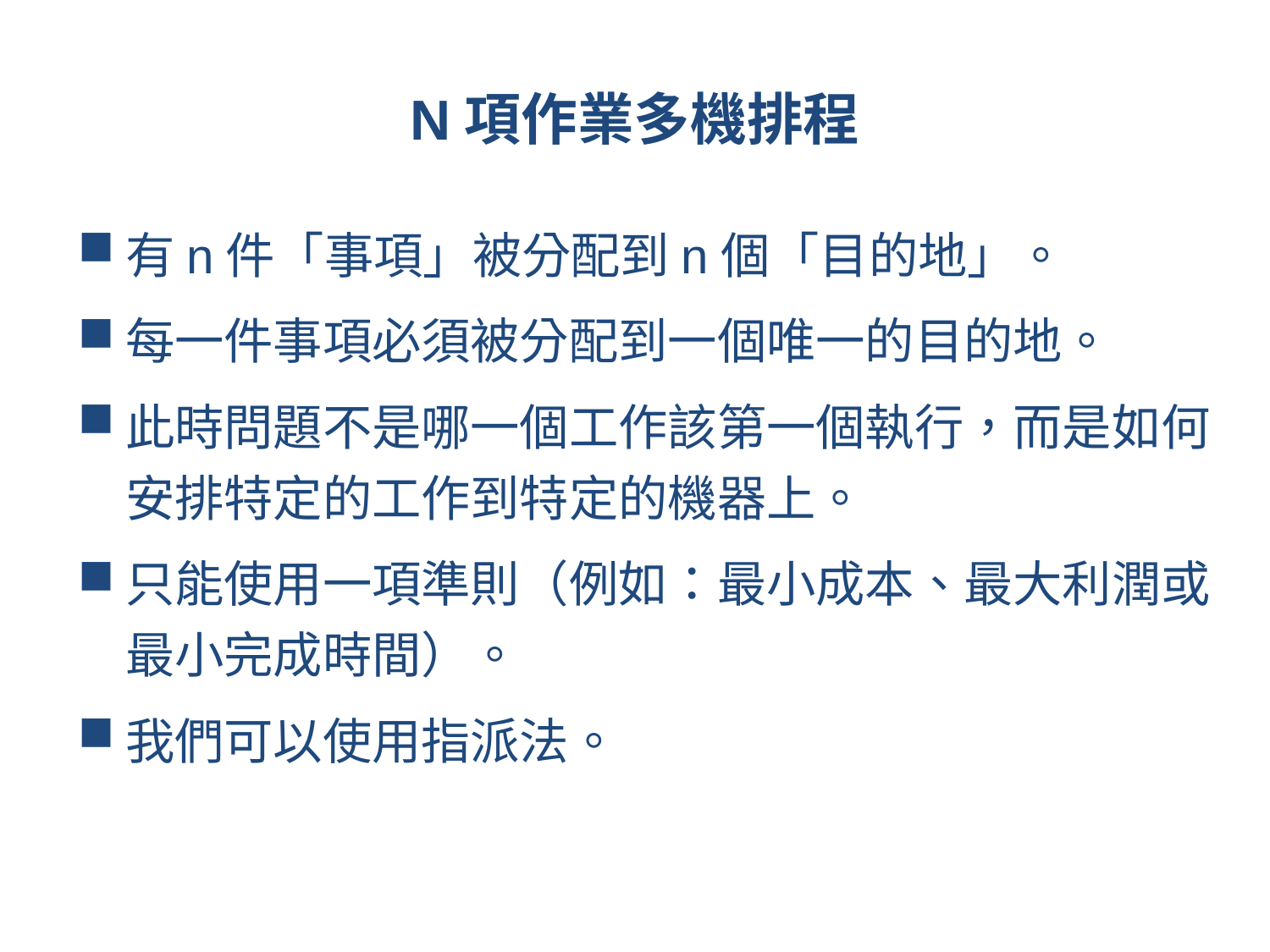

N項作業多機排程
有n件「事項」被分配到n個「目的地」。
每一件事項必須被分配到一個唯一的目的地。
此時問題不是哪一個工作該第一個執行，而是如何安排特定的工作到特定的機器上。
只能使用一項準則（例如：最小成本、最大利潤或最小完成時間）。
我們可以使用指派法。